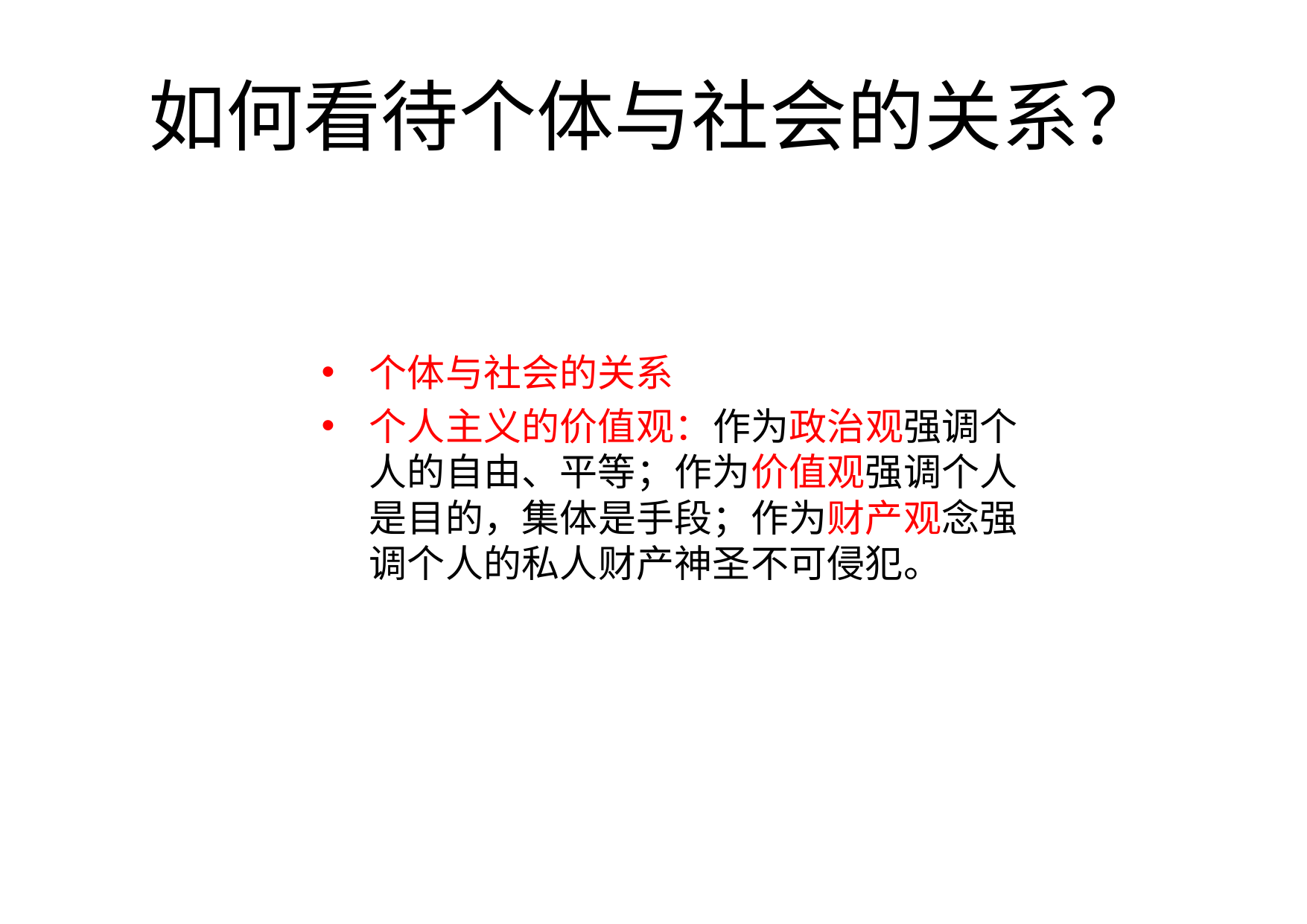

# 如何看待个体与社会的关系？
个体与社会的关系
个人主义的价值观：作为政治观强调个人的自由、平等；作为价值观强调个人是目的，集体是手段；作为财产观念强调个人的私人财产神圣不可侵犯。